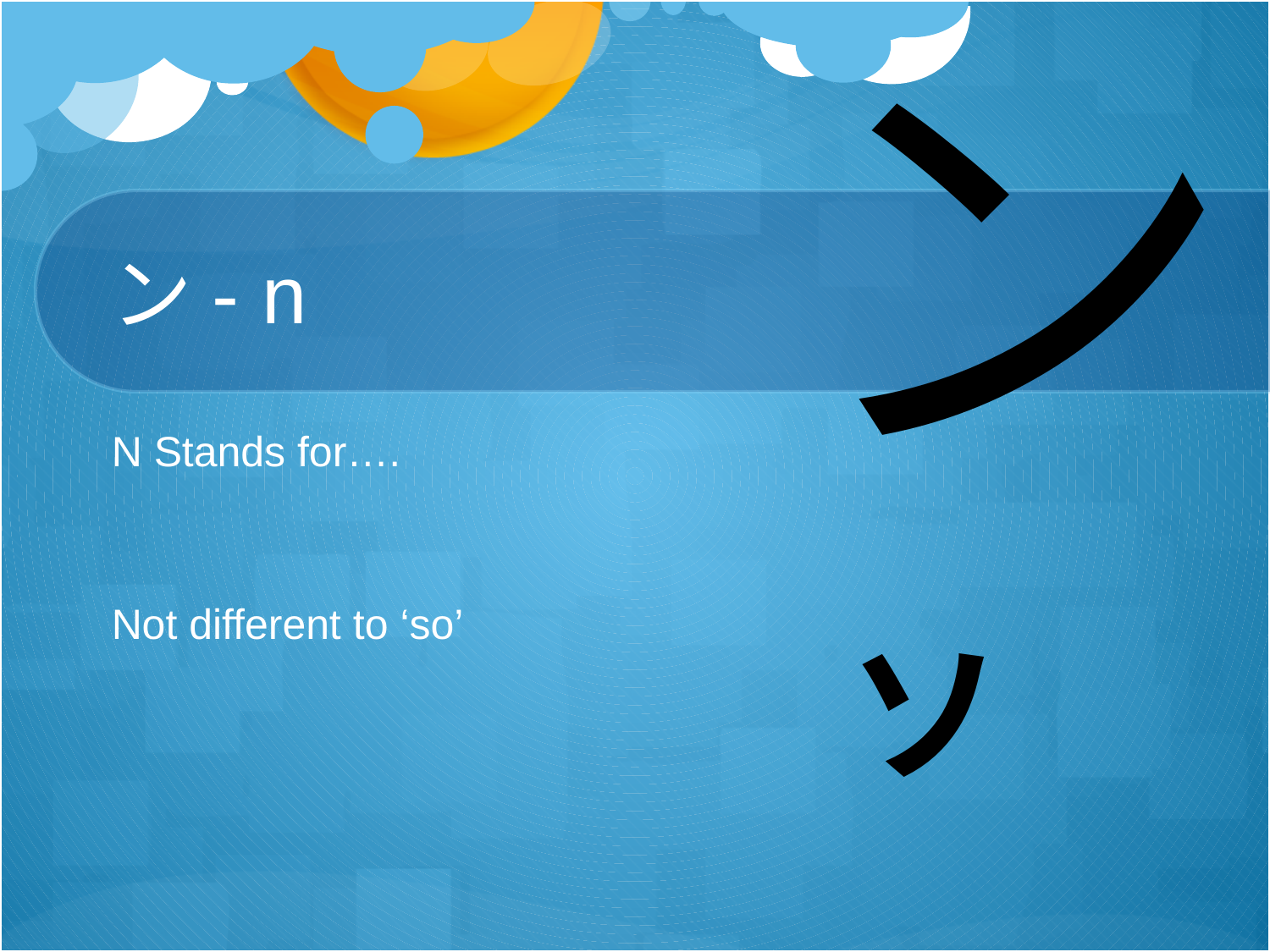

ン
# ン- n
N Stands for….

Not different to ‘so’
ソ